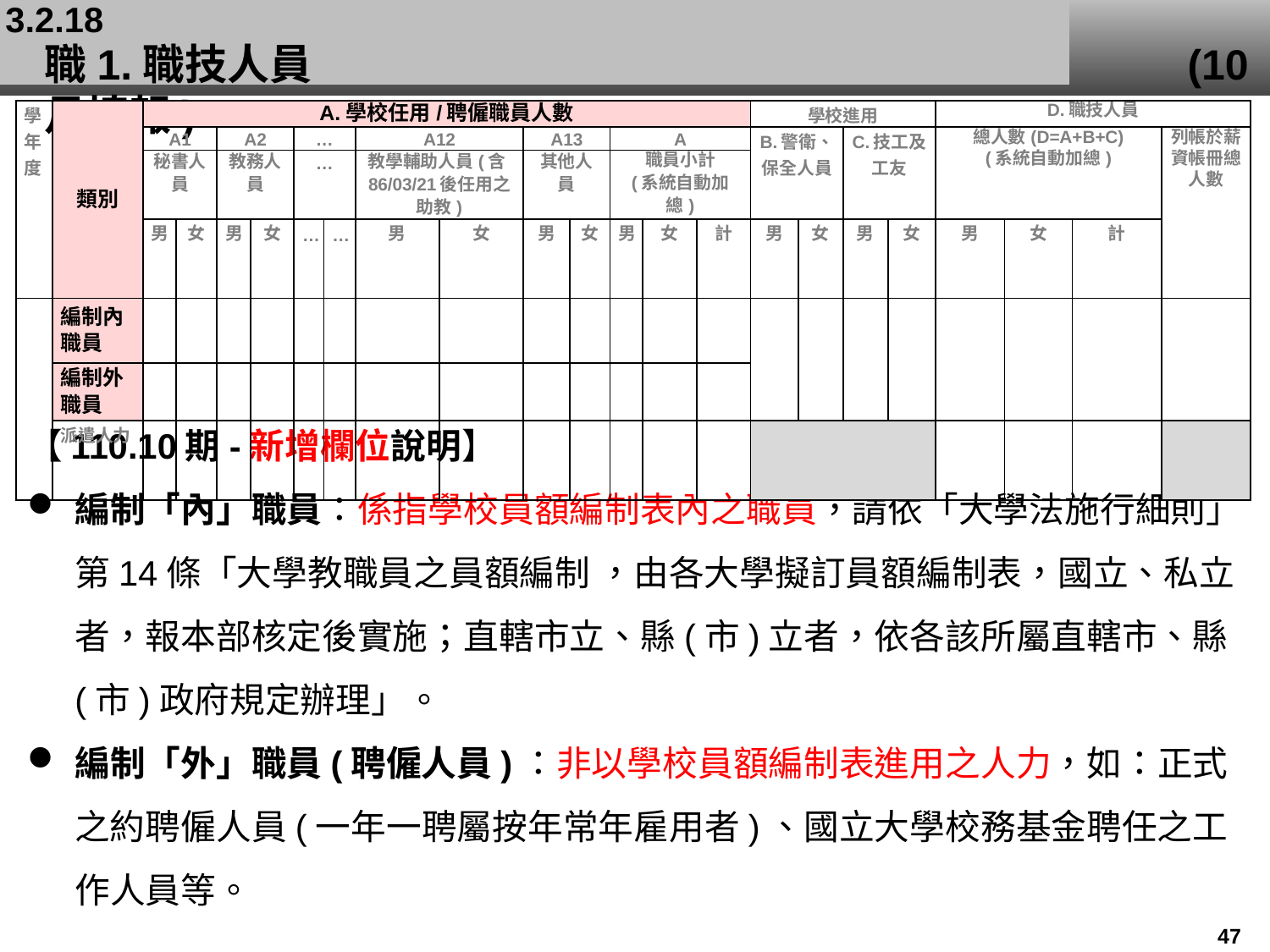

3.2.18
# 職1.職技人員					     		(10月填報)
| 學年度 | 類別 | A.學校任用/聘僱職員人數 |  |  |  |  |  |  |  |  |  |  |  |  | 學校進用 |  |  |  | D.職技人員 |  |  |  |
| --- | --- | --- | --- | --- | --- | --- | --- | --- | --- | --- | --- | --- | --- | --- | --- | --- | --- | --- | --- | --- | --- | --- |
|  |  | A1 |  | A2 |  | … |  | A12 |  | A13 |  | A |  |  | B.警衛、保全人員 |  | C.技工及工友 |  | 總人數(D=A+B+C) (系統自動加總) |  |  | 列帳於薪資帳冊總人數 |
|  |  | 秘書人員 |  | 教務人員 |  | … |  | 教學輔助人員(含86/03/21後任用之助教) |  | 其他人員 |  | 職員小計 (系統自動加總) |  |  |  |  |  |  |  |  |  |  |
|  |  | 男 | 女 | 男 | 女 | … | … | 男 | 女 | 男 | 女 | 男 | 女 | 計 | 男 | 女 | 男 | 女 | 男 | 女 | 計 |  |
|  | 編制內職員 |  |  |  |  |  |  |  |  |  |  |  |  |  |  |  |  |  |  |  |  |  |
|  | 編制外職員 |  |  |  |  |  |  |  |  |  |  |  |  |  |  |  |  |  |  |  |  |  |
|  | 派遣人力 |  |  |  |  |  |  |  |  |  |  |  |  |  |  |  |  |  |  |  |  |  |
【110.10期-新增欄位說明】
編制「內」職員：係指學校員額編制表內之職員，請依「大學法施行細則」第14條「大學教職員之員額編制 ，由各大學擬訂員額編制表，國立、私立者，報本部核定後實施；直轄市立、縣(市)立者，依各該所屬直轄市、縣(市)政府規定辦理」。
編制「外」職員(聘僱人員)：非以學校員額編制表進用之人力，如：正式之約聘僱人員(一年一聘屬按年常年雇用者)、國立大學校務基金聘任之工作人員等。